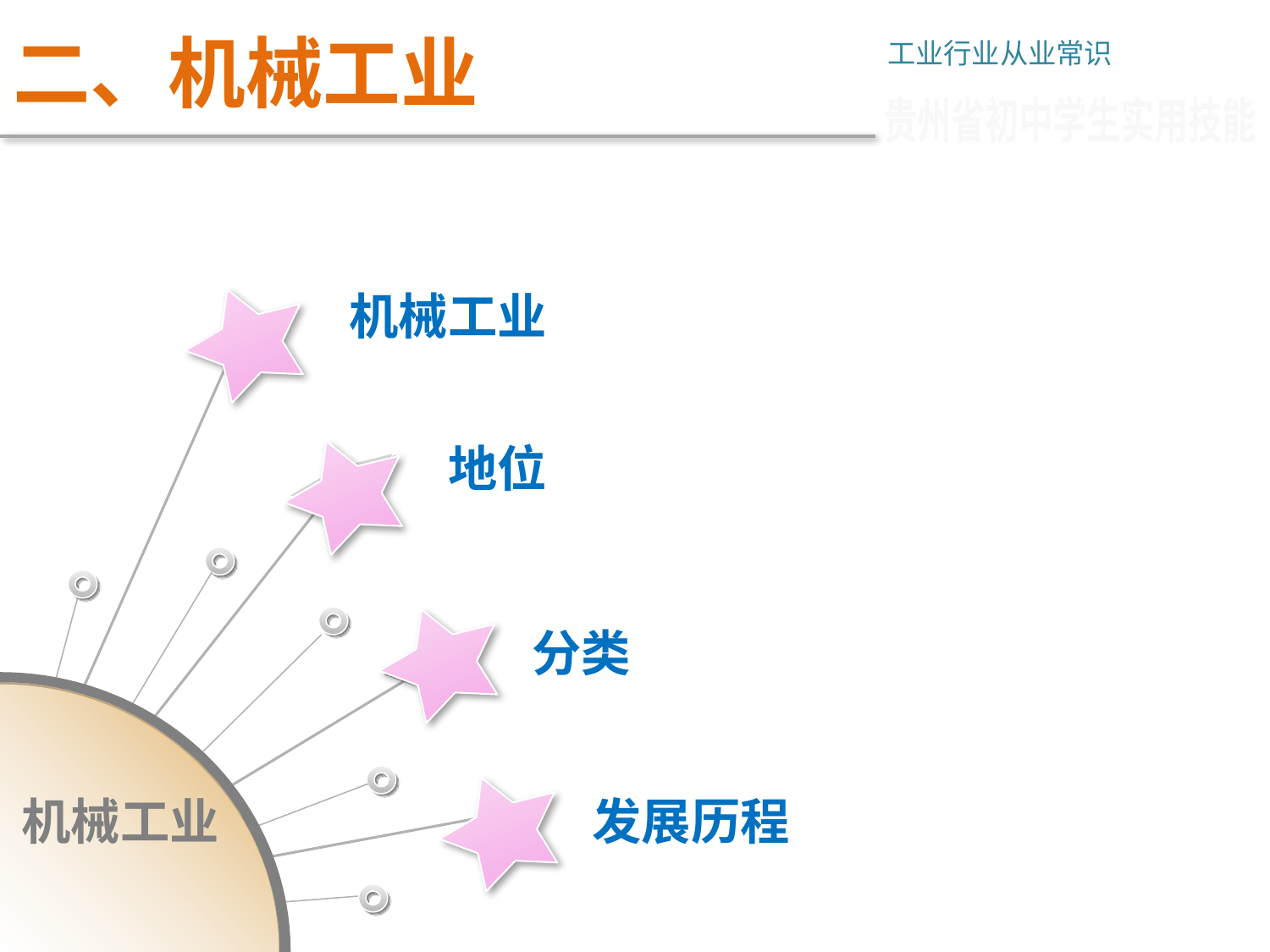

# 二、机械工业
工业行业从业常识
贵州省初中学生实用技能
机械工业

机械工业

地位

分类

发展历程